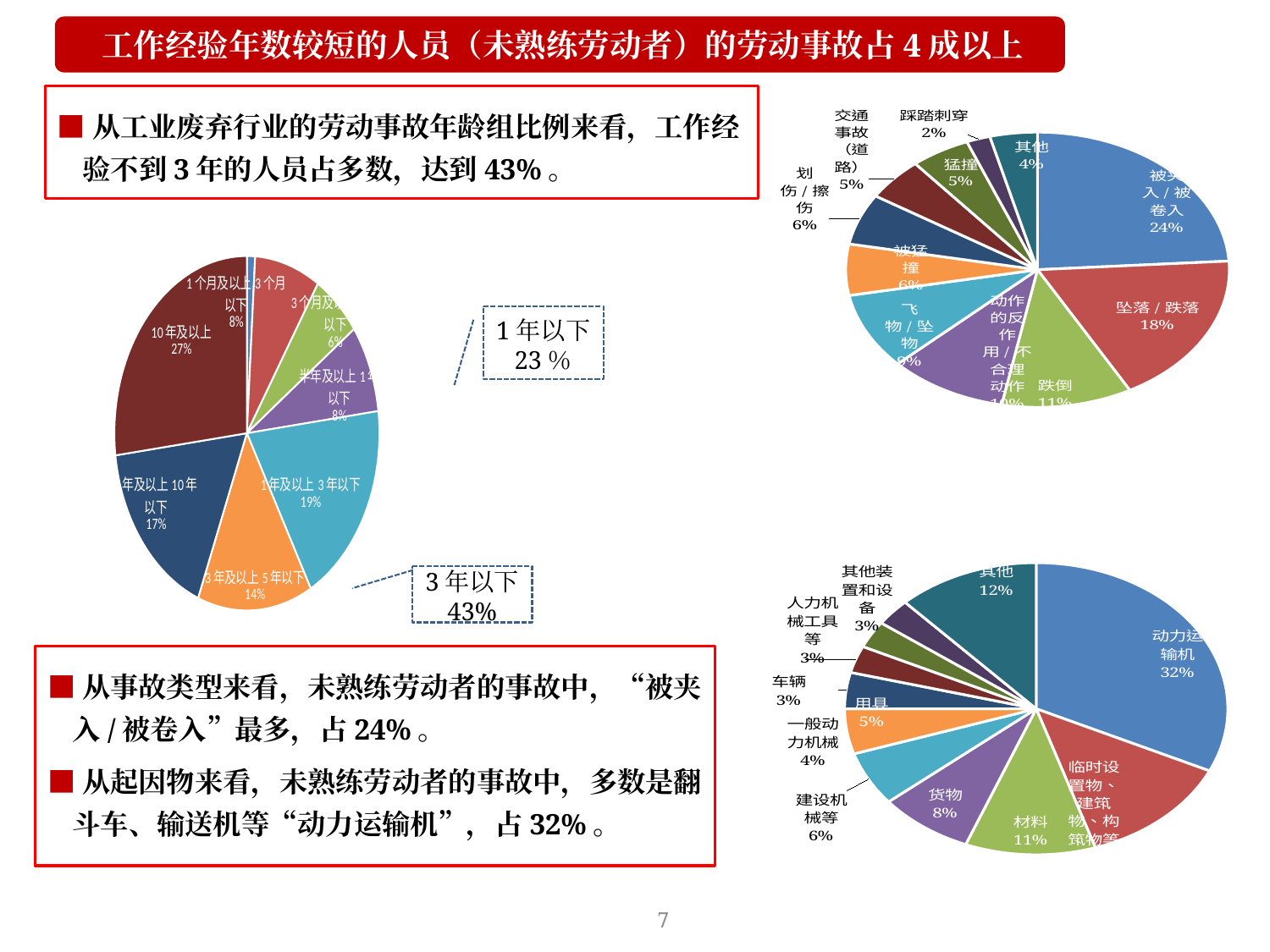

工作经验年数较短的人员（未熟练劳动者）的劳动事故占4成以上
■从工业废弃行业的劳动事故年龄组比例来看，工作经验不到3年的人员占多数，达到43%。

### Chart

| Category |  |
|---|---|
| 被夹入/被卷入 | 24.0 |
| 坠落/跌落 | 18.0 |
| 跌倒 | 11.0 |
| 动作的反作用/不合理动作 | 10.0 |
| 飞物/坠物 | 9.0 |
| 被猛撞 | 6.0 |
| 划伤/擦伤 | 6.0 |
| 交通事故（道路） | 5.0 |
| 猛撞 | 5.0 |
| 踩踏刺穿 | 2.0 |
| 其他 | 4.0 |

### Chart

| Category |  |
|---|---|
| 1个月以下 | 1.0 |
| 1个月及以上3个月以下 | 8.0 |
| 3个月及以上半年以下 | 6.0 |
| 半年及以上1年以下 | 8.0 |
| 1年及以上3年以下 | 19.0 |
| 3年及以上5年以下 | 14.0 |
| 5年及以上10年以下 | 17.0 |
| 10年及以上 | 27.0 |
1年以下
23％

### Chart

| Category |  |
|---|---|
| 动力运输机 | 32.0 |
| 临时设置物、建筑物、构筑物等 | 13.0 |
| 材料 | 11.0 |
| 货物 | 8.0 |
| 建设机械等 | 6.0 |
| 用具 | 5.0 |
| 一般动力机械 | 4.0 |
| 车辆 | 3.0 |
| 人力机械工具等 | 3.0 |
| 其他装置和设备 | 3.0 |
| 其他 | 12.0 |
3年以下
43%
■从事故类型来看，未熟练劳动者的事故中，“被夹入/被卷入”最多，占24%。
■从起因物来看，未熟练劳动者的事故中，多数是翻斗车、输送机等“动力运输机”，占32%。
7